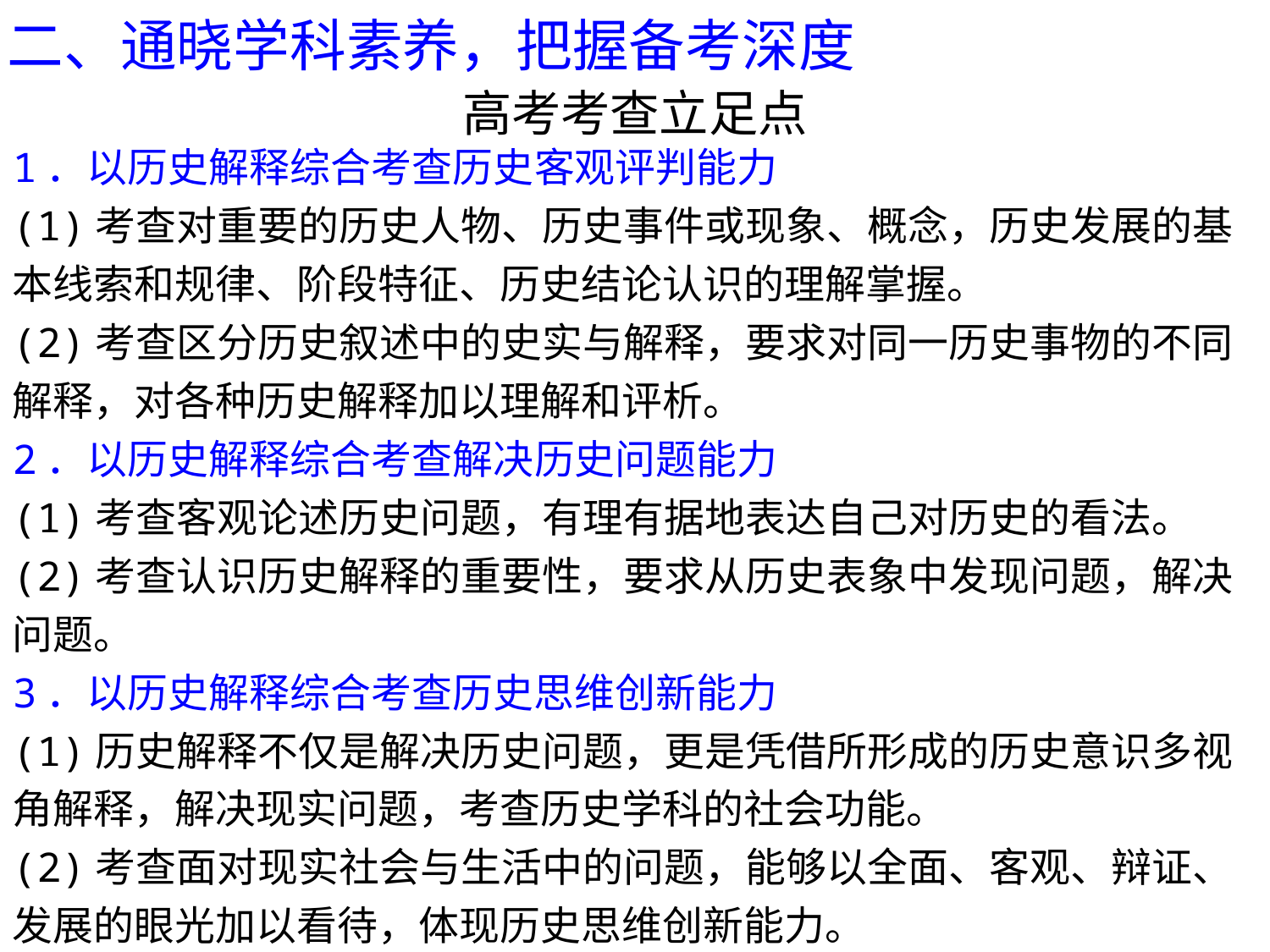

二、通晓学科素养，把握备考深度
高考考查立足点
1．以历史解释综合考查历史客观评判能力
(1)考查对重要的历史人物、历史事件或现象、概念，历史发展的基本线索和规律、阶段特征、历史结论认识的理解掌握。
(2)考查区分历史叙述中的史实与解释，要求对同一历史事物的不同解释，对各种历史解释加以理解和评析。
2．以历史解释综合考查解决历史问题能力
(1)考查客观论述历史问题，有理有据地表达自己对历史的看法。
(2)考查认识历史解释的重要性，要求从历史表象中发现问题，解决问题。
3．以历史解释综合考查历史思维创新能力
(1)历史解释不仅是解决历史问题，更是凭借所形成的历史意识多视角解释，解决现实问题，考查历史学科的社会功能。
(2)考查面对现实社会与生活中的问题，能够以全面、客观、辩证、发展的眼光加以看待，体现历史思维创新能力。